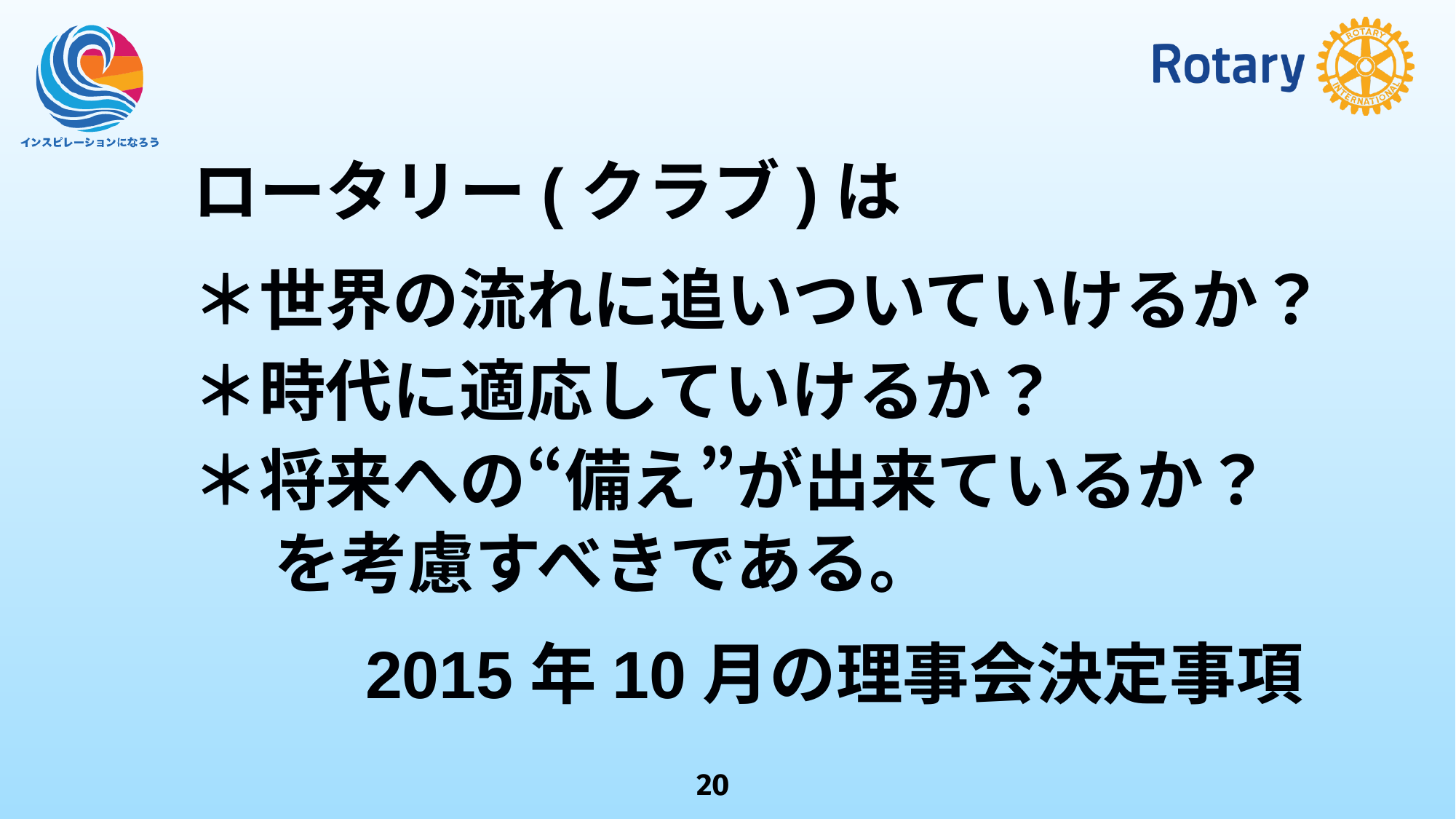

ロータリー(クラブ)は
＊世界の流れに追いついていけるか？
＊時代に適応していけるか？
＊将来への“備え”が出来ているか？
　 を考慮すべきである。

2015年10月の理事会決定事項
20